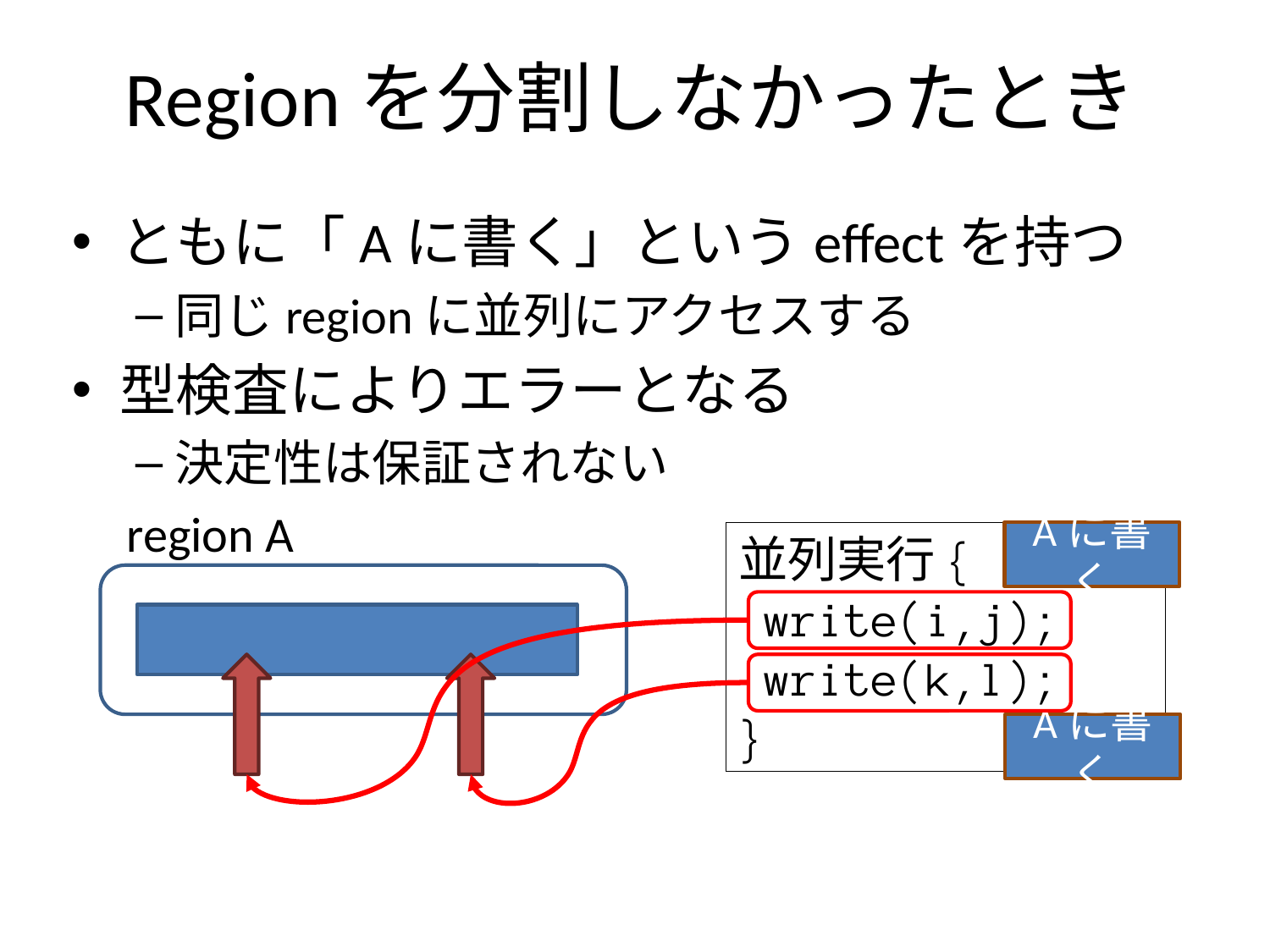

# Regionを分割しなかったとき
ともに「Aに書く」というeffectを持つ
同じregionに並列にアクセスする
型検査によりエラーとなる
決定性は保証されない
region A
並列実行{
 write(i,j);
 write(k,l);
}
Aに書く

Aに書く